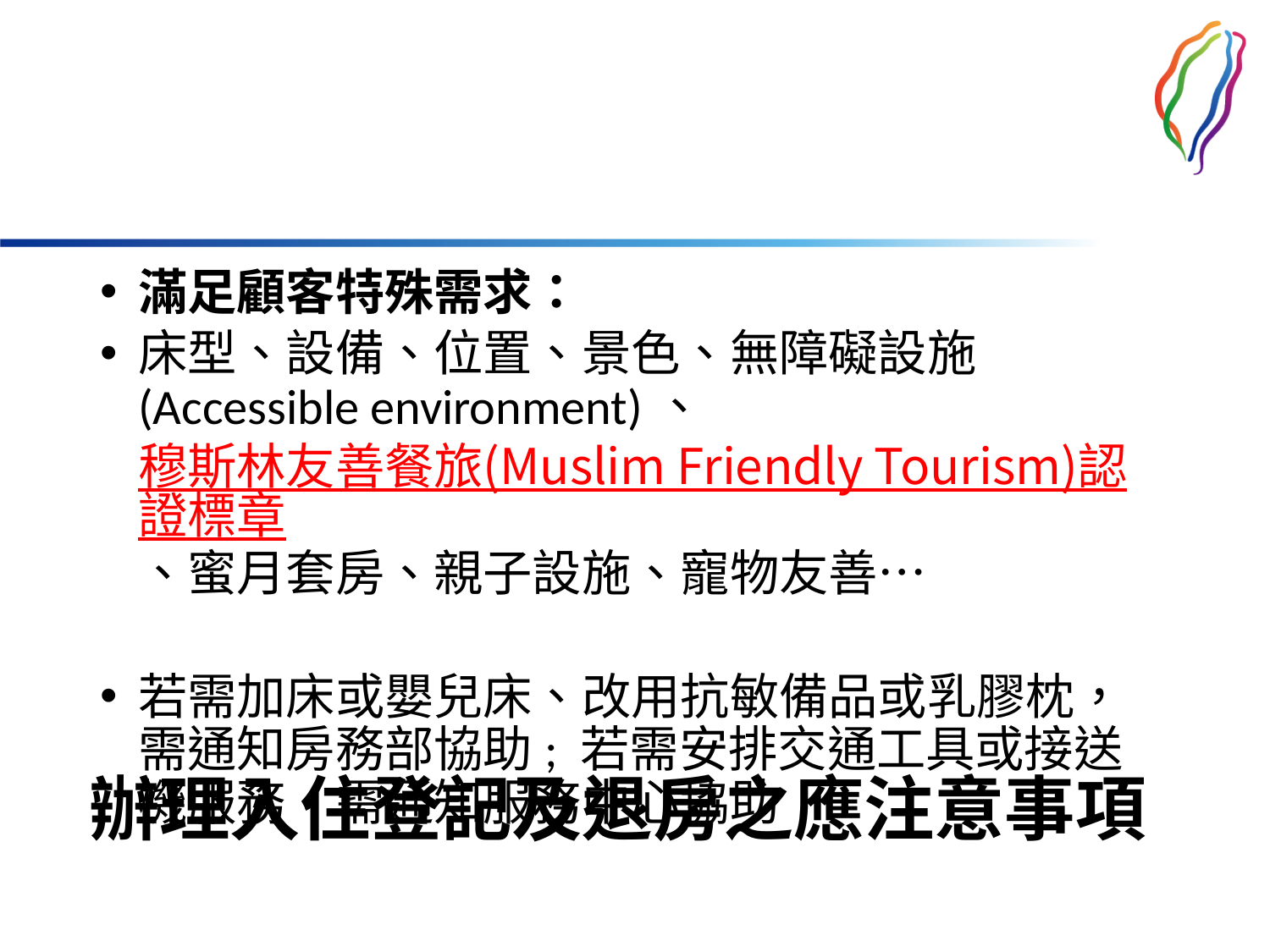

滿足顧客特殊需求：
床型、設備、位置、景色、無障礙設施(Accessible environment)、穆斯林友善餐旅(Muslim Friendly Tourism)認證標章、蜜月套房、親子設施、寵物友善…

若需加床或嬰兒床、改用抗敏備品或乳膠枕，需通知房務部協助; 若需安排交通工具或接送機服務，需通知服務中心協助

# 辦理入住登記及退房之應注意事項